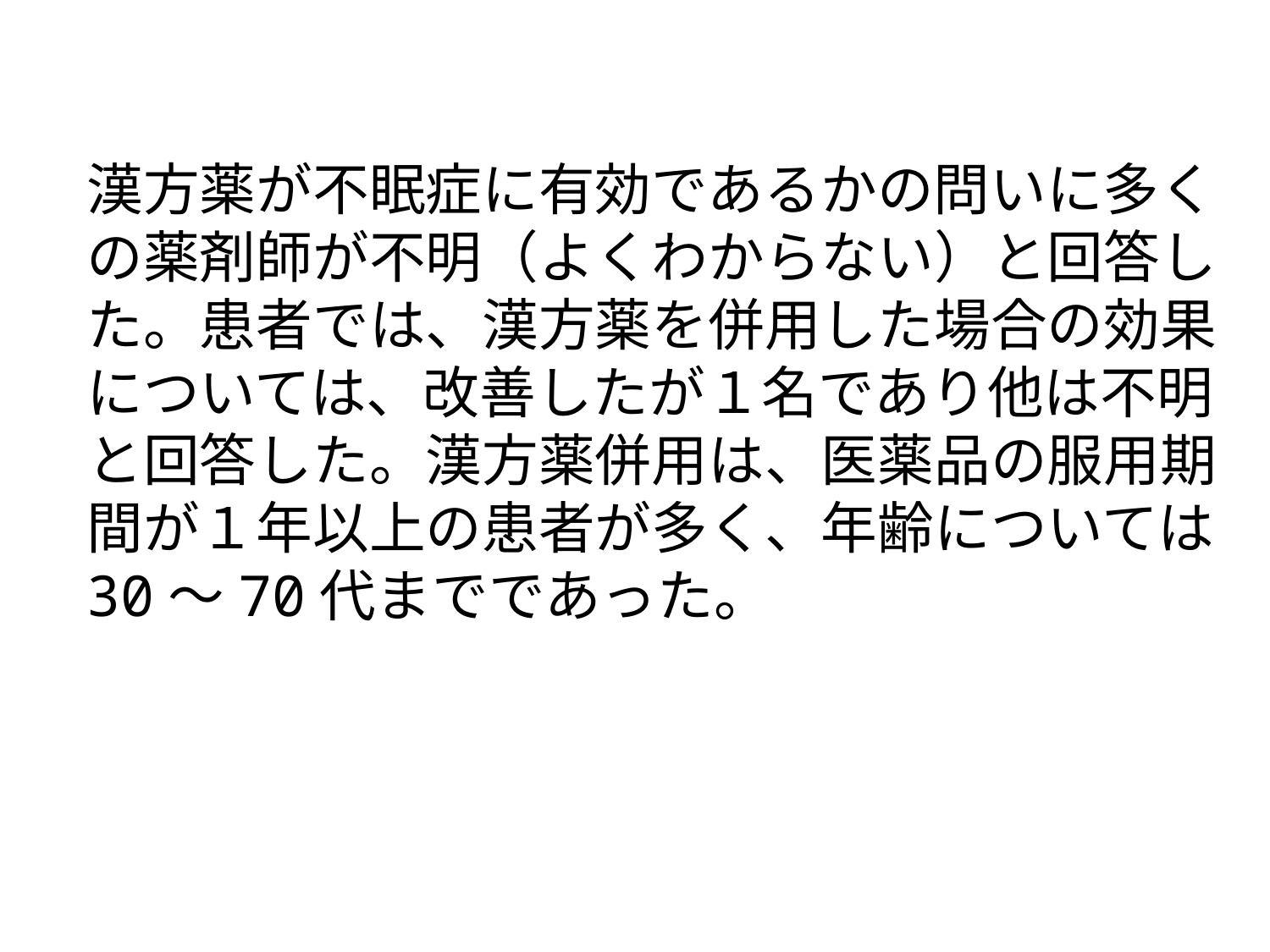

漢方薬が不眠症に有効であるかの問いに多くの薬剤師が不明（よくわからない）と回答した。患者では、漢方薬を併用した場合の効果については、改善したが１名であり他は不明と回答した。漢方薬併用は、医薬品の服用期間が１年以上の患者が多く、年齢については30～70代までであった。